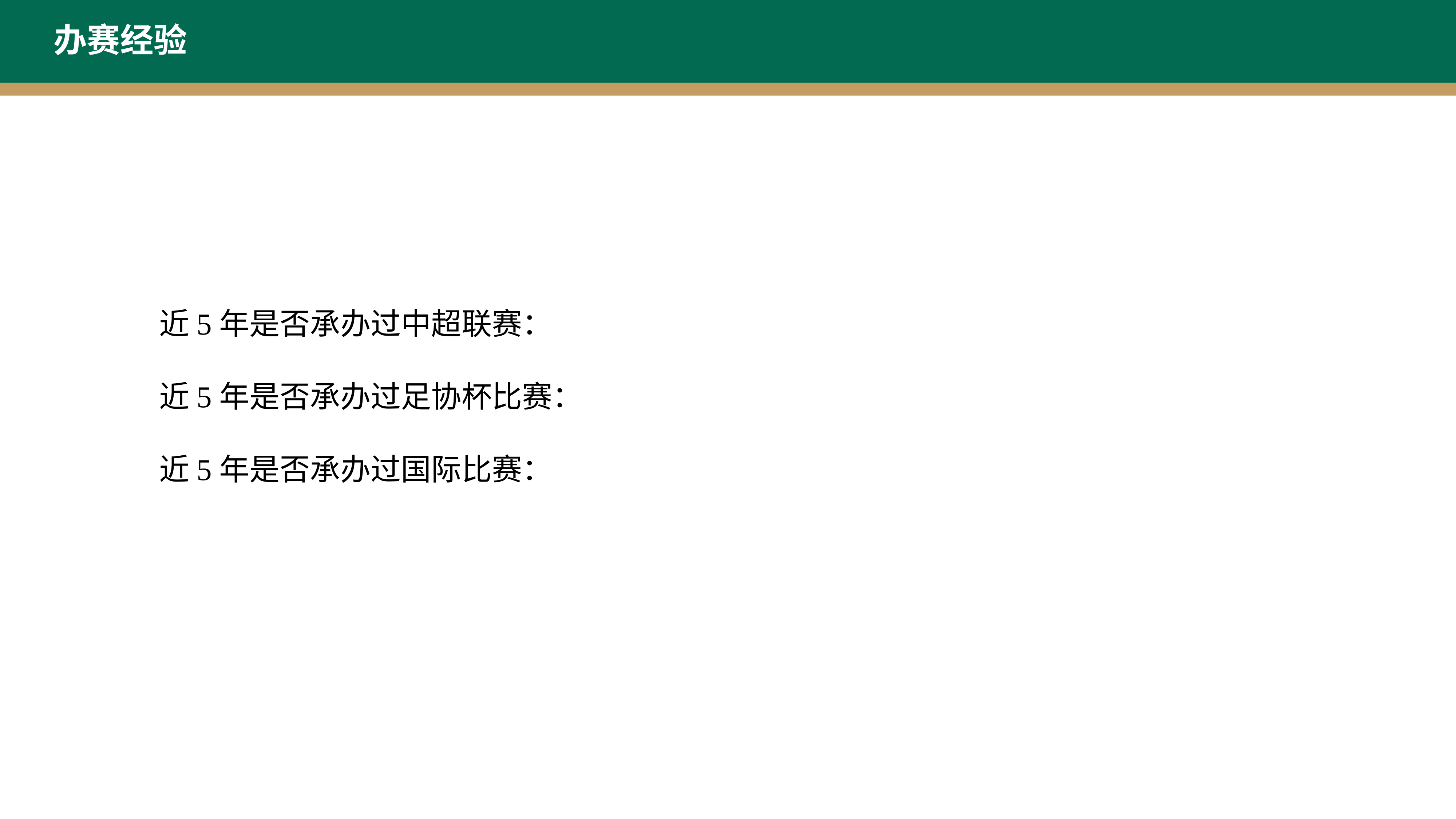

办赛经验
近5年是否承办过中超联赛：

近5年是否承办过足协杯比赛：

近5年是否承办过国际比赛：